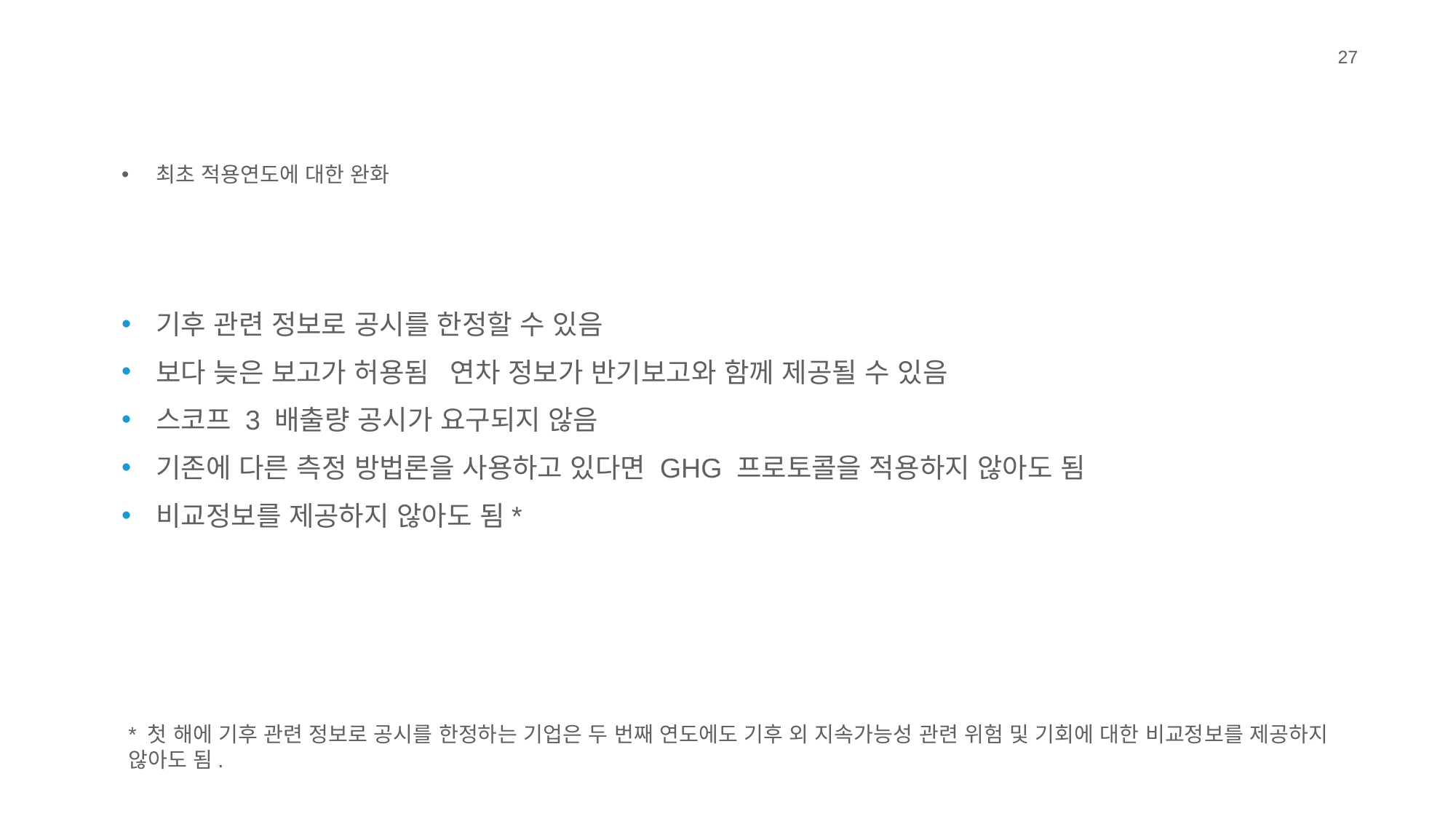

27
최초 적용연도에 대한 완화
기후 관련 정보로 공시를 한정할 수 있음
보다 늦은 보고가 허용됨 ­연차 정보가 반기보고와 함께 제공될 수 있음
스코프 3 배출량 공시가 요구되지 않음
기존에 다른 측정 방법론을 사용하고 있다면 GHG 프로토콜을 적용하지 않아도 됨
비교정보를 제공하지 않아도 됨*

* 첫 해에 기후 관련 정보로 공시를 한정하는 기업은 두 번째 연도에도 기후 외 지속가능성 관련 위험 및 기회에 대한 비교정보를 제공하지 않아도 됨.